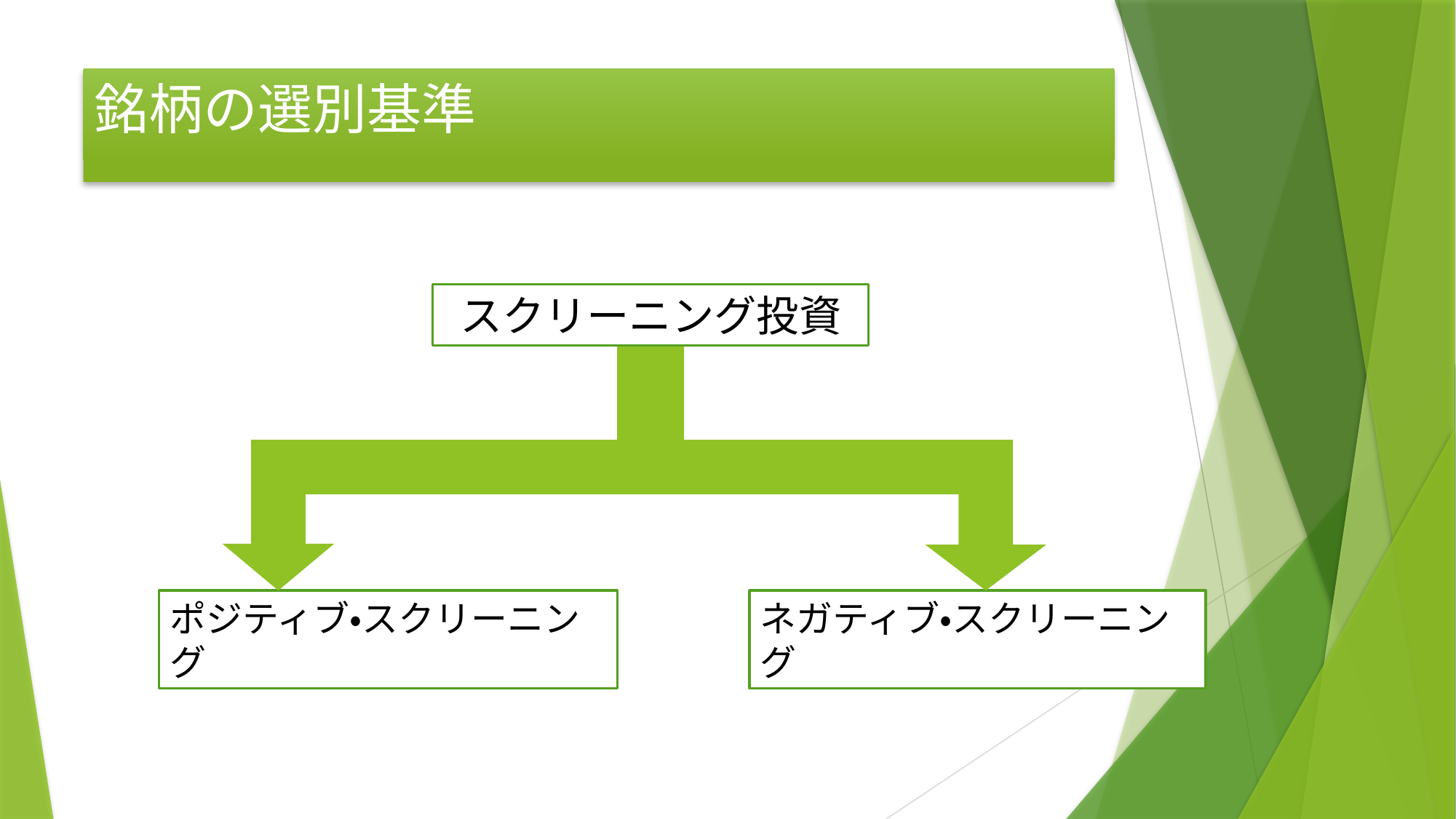

# 銘柄の選別基準

スクリーニング投資

ポジティブ・スクリーニング
ネガティブ・スクリーニング